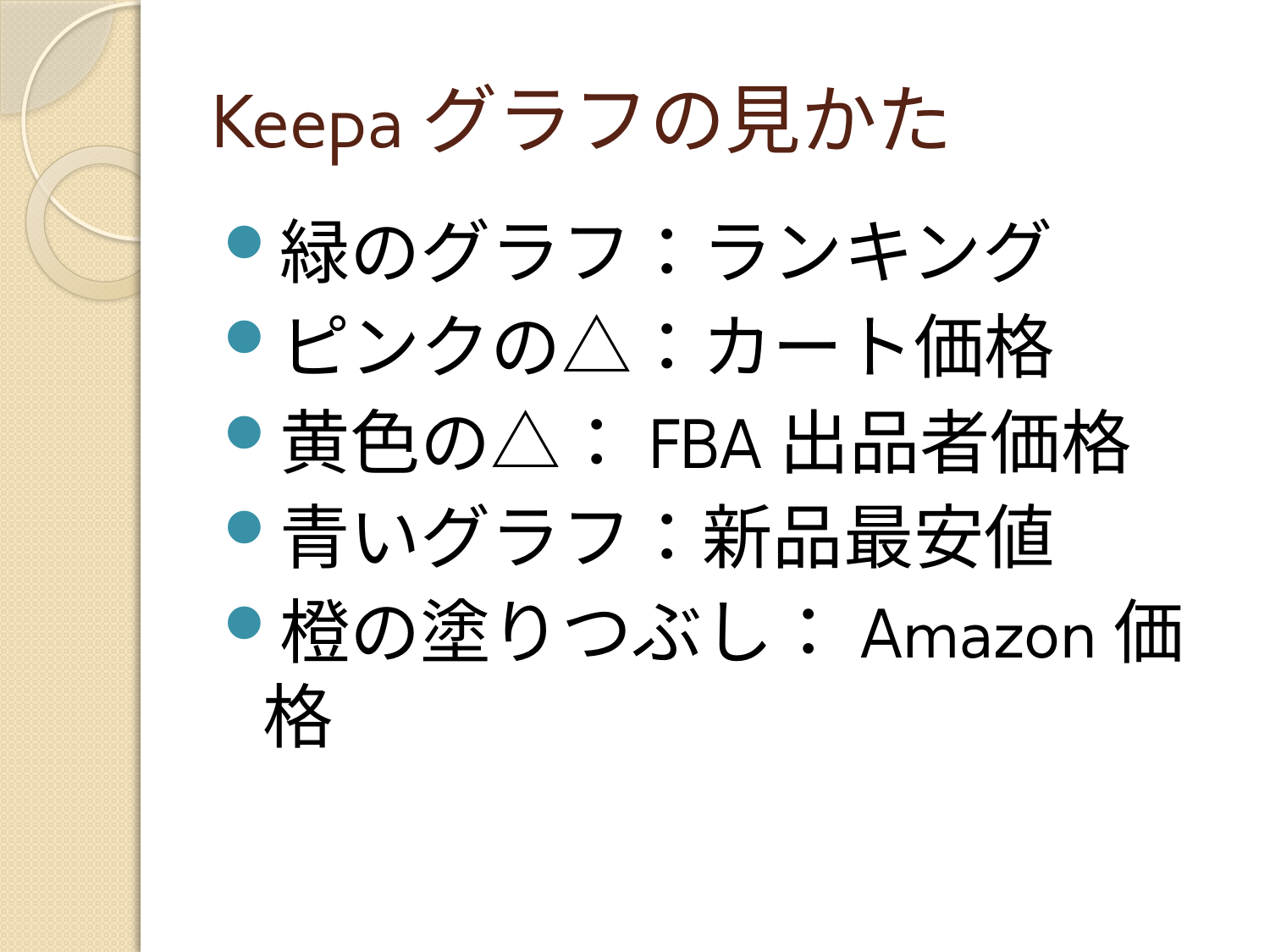

# Keepaグラフの見かた
緑のグラフ：ランキング
ピンクの△：カート価格
黄色の△：FBA出品者価格
青いグラフ：新品最安値
橙の塗りつぶし：Amazon価格